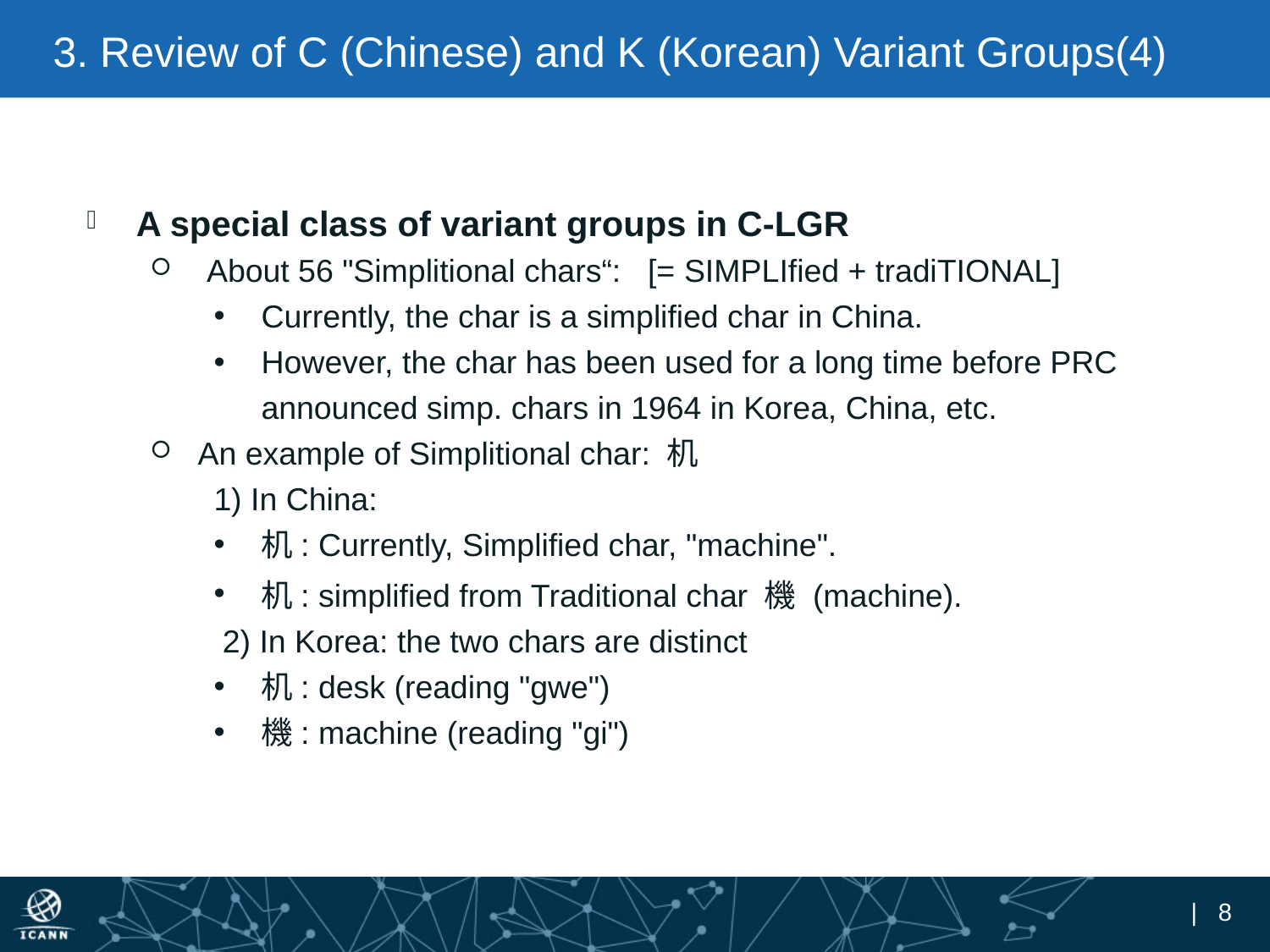

# 3. Review of C (Chinese) and K (Korean) Variant Groups(4)
 A special class of variant groups in C-LGR
 About 56 "Simplitional chars“:   [= SIMPLIfied + tradiTIONAL]
Currently, the char is a simplified char in China.
However, the char has been used for a long time before PRC announced simp. chars in 1964 in Korea, China, etc.
An example of Simplitional char: 机
1) In China:
机: Currently, Simplified char, "machine".
机: simplified from Traditional char 機 (machine).
 2) In Korea: the two chars are distinct
机: desk (reading "gwe")
機: machine (reading "gi")